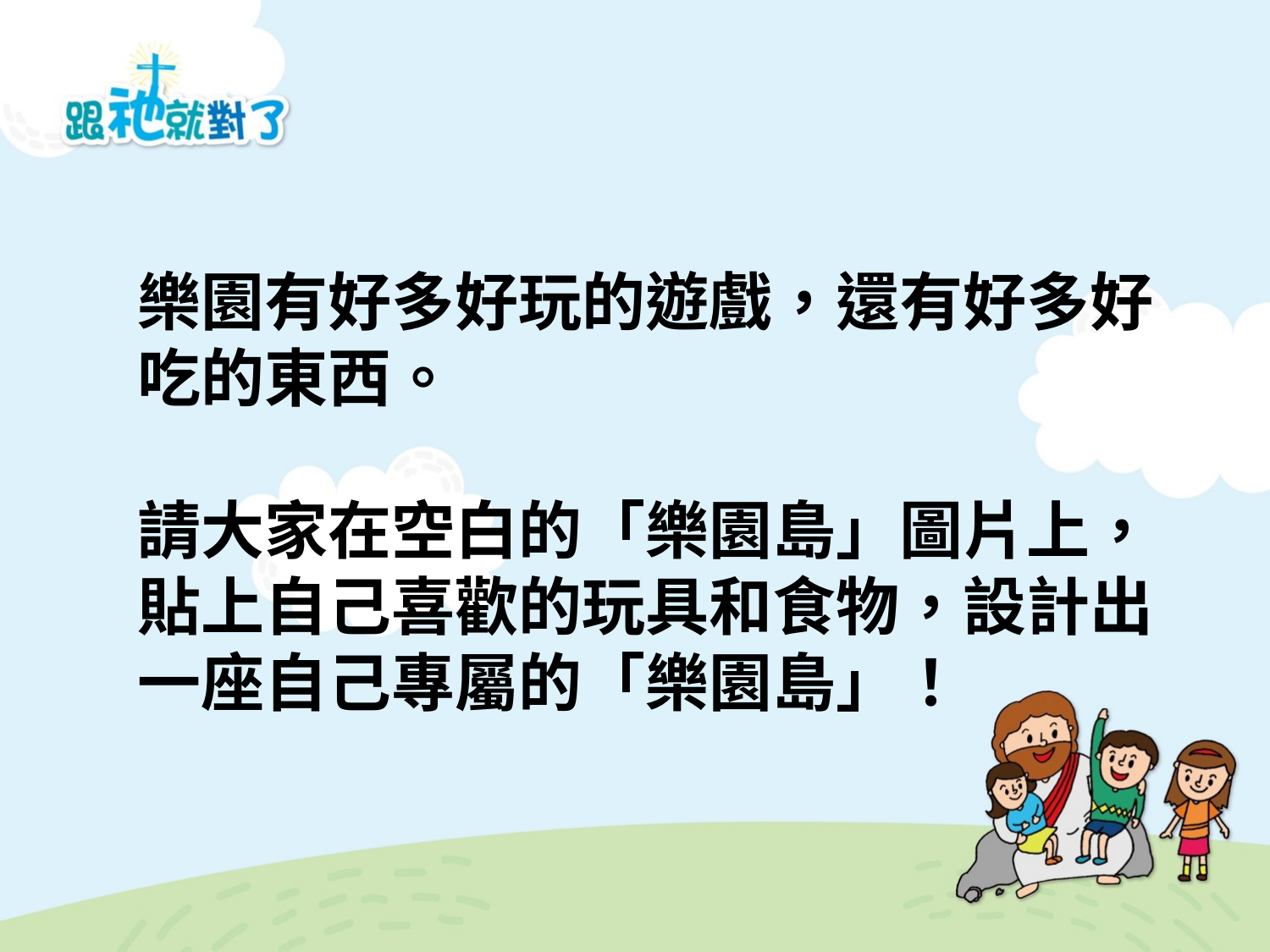

樂園有好多好玩的遊戲，還有好多好吃的東西。

請大家在空白的「樂園島」圖片上，貼上自己喜歡的玩具和食物，設計出一座自己專屬的「樂園島」！